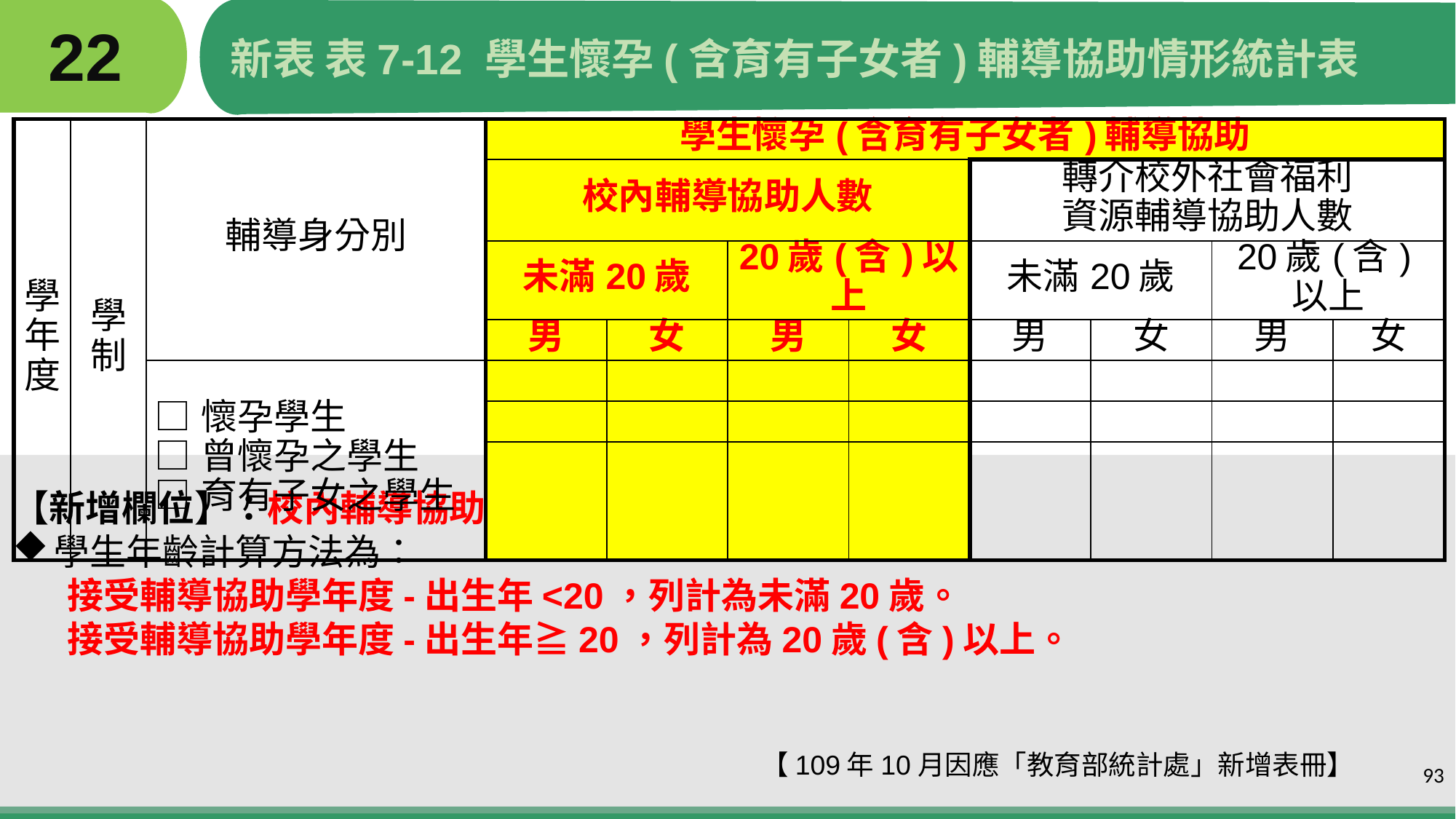

# 22
新表 表7-12 學生懷孕(含育有子女者)輔導協助情形統計表
| 學年度 | 學制 | 輔導身分別 | 學生懷孕(含育有子女者)輔導協助 |  |  |  |  |  |  |  |
| --- | --- | --- | --- | --- | --- | --- | --- | --- | --- | --- |
|  |  |  | 校內輔導協助人數 |  |  |  | 轉介校外社會福利 資源輔導協助人數 |  |  |  |
|  |  |  | 未滿20歲 |  | 20歲(含)以上 |  | 未滿20歲 |  | 20歲(含)以上 |  |
|  |  |  | 男 | 女 | 男 | 女 | 男 | 女 | 男 | 女 |
|  |  | □懷孕學生 □曾懷孕之學生 □育有子女之學生 |  |  |  |  |  |  |  |  |
|  |  |  |  |  |  |  |  |  |  |  |
|  |  |  |  |  |  |  |  |  |  |  |
【新增欄位】：校內輔導協助人數
學生年齡計算方法為：
接受輔導協助學年度-出生年<20，列計為未滿20歲。
接受輔導協助學年度-出生年≧20，列計為20歲(含)以上。

                                                                                                                        【109年10月因應「教育部統計處」新增表冊】

93